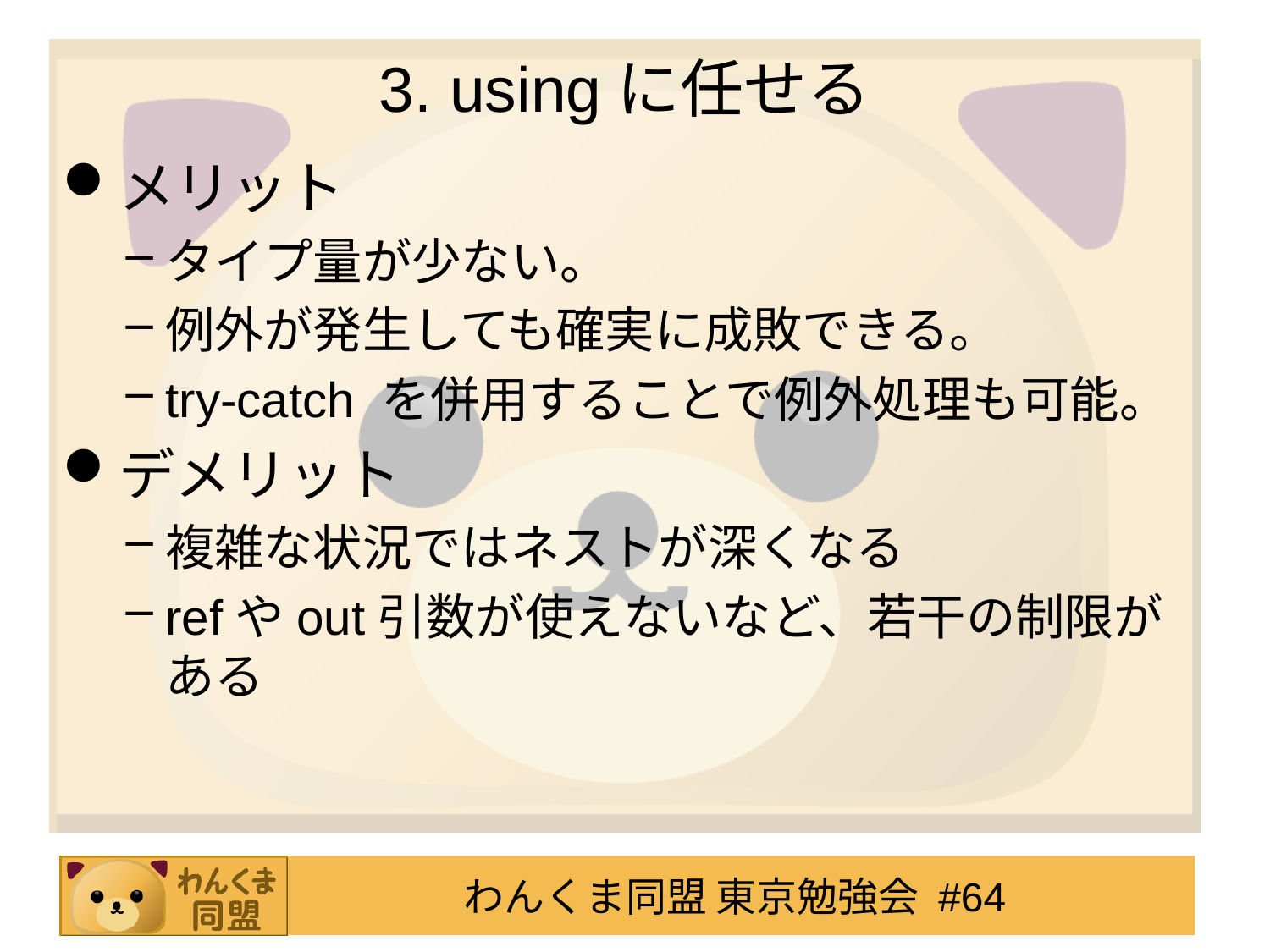

# 3. usingに任せる
メリット
タイプ量が少ない。
例外が発生しても確実に成敗できる。
try-catch を併用することで例外処理も可能。
デメリット
複雑な状況ではネストが深くなる
refやout引数が使えないなど、若干の制限がある